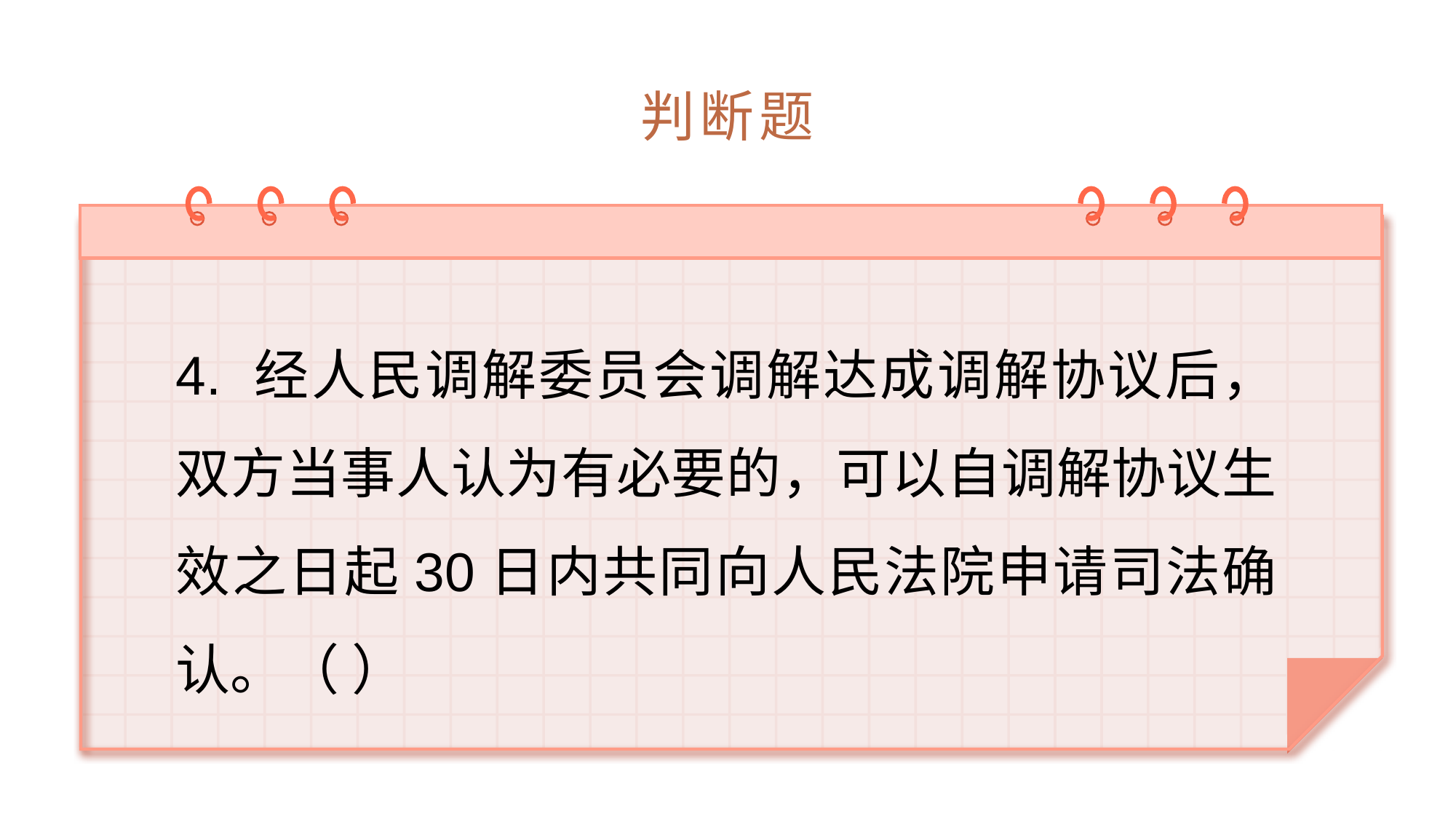

# 判断题

4. 经人民调解委员会调解达成调解协议后，双方当事人认为有必要的，可以自调解协议生效之日起30日内共同向人民法院申请司法确认。（ ）